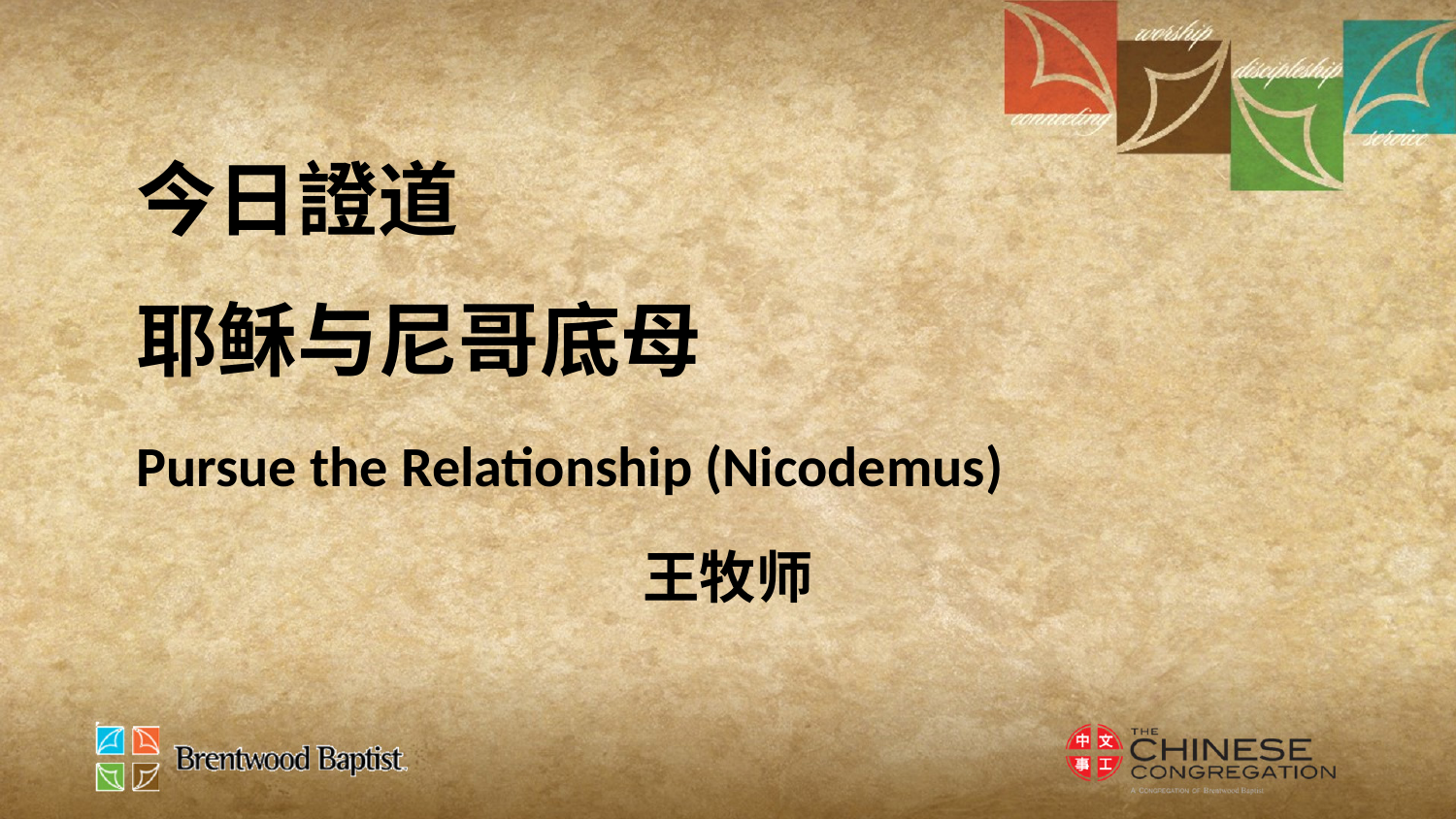

今日證道

耶稣与尼哥底母

Pursue the Relationship (Nicodemus)

王牧师